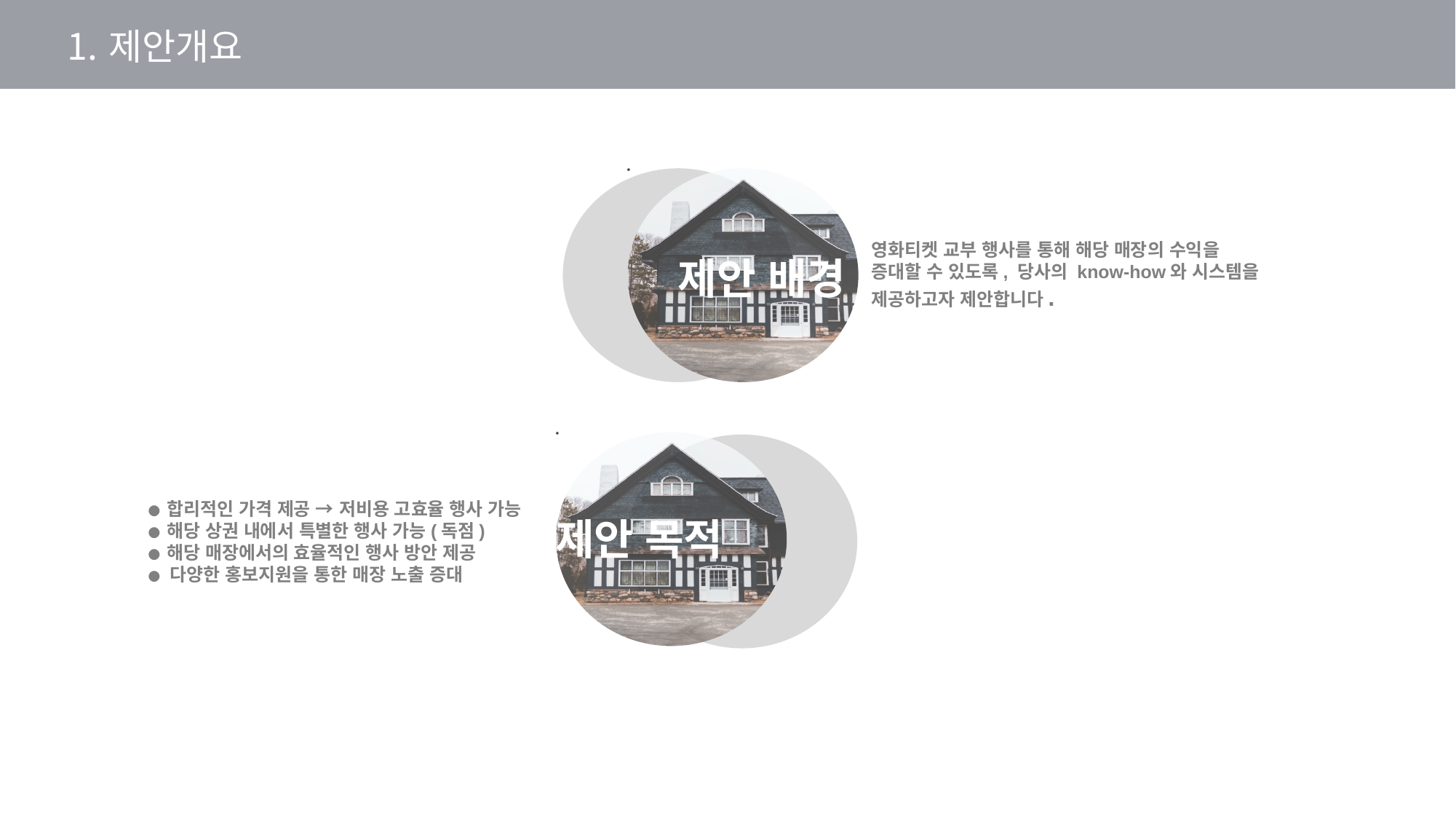

제안개요

영화티켓 교부 행사를 통해 해당 매장의 수익을
증대할 수 있도록, 당사의 know-how와 시스템을
제공하고자 제안합니다.
제안 배경

● 합리적인 가격 제공 → 저비용 고효율 행사 가능
● 해당 상권 내에서 특별한 행사 가능(독점)
● 해당 매장에서의 효율적인 행사 방안 제공
● 다양한 홍보지원을 통한 매장 노출 증대
제안 목적